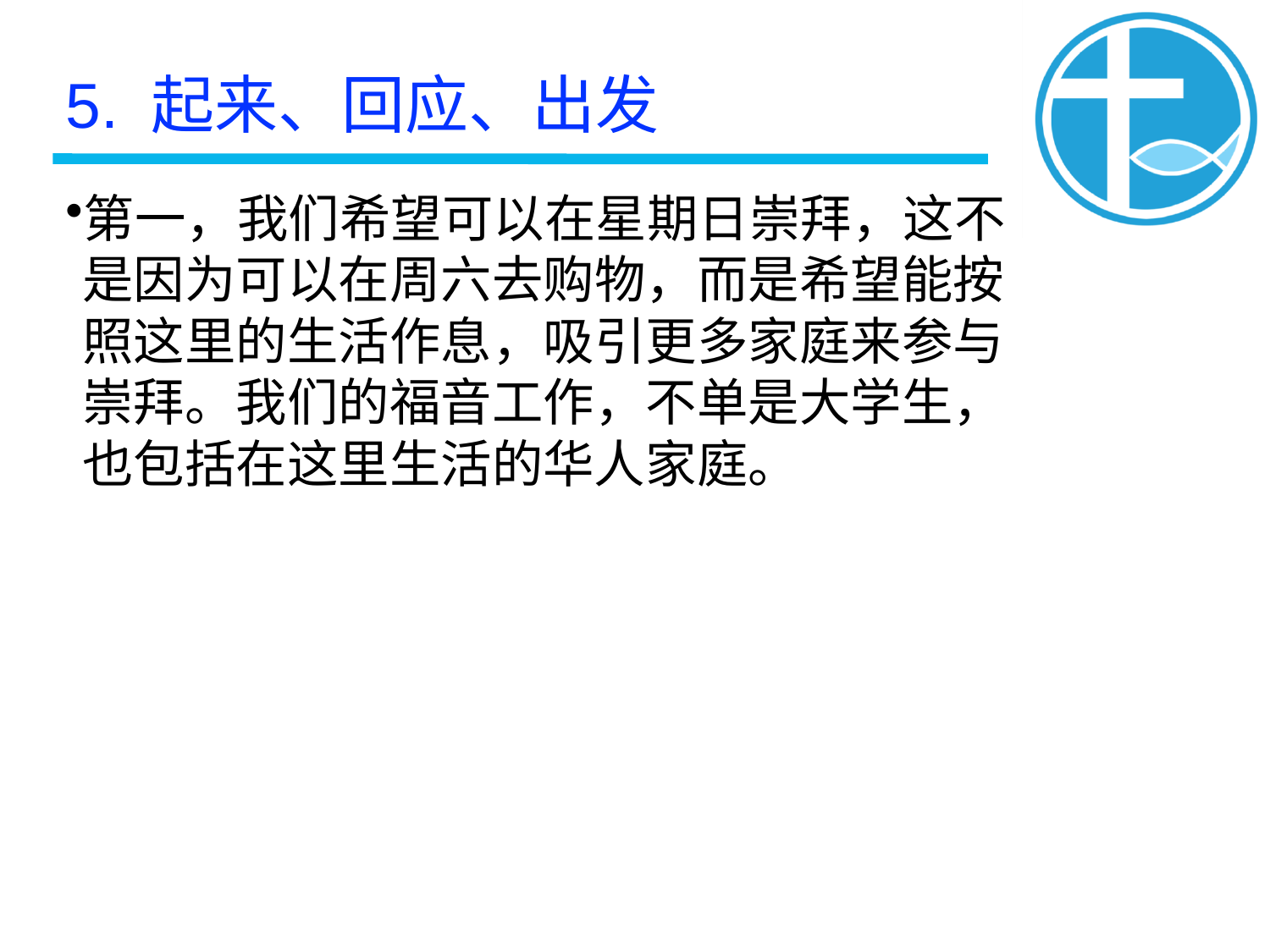

5. 起来、回应、出发
第一，我们希望可以在星期日崇拜，这不是因为可以在周六去购物，而是希望能按照这里的生活作息，吸引更多家庭来参与崇拜。我们的福音工作，不单是大学生，也包括在这里生活的华人家庭。